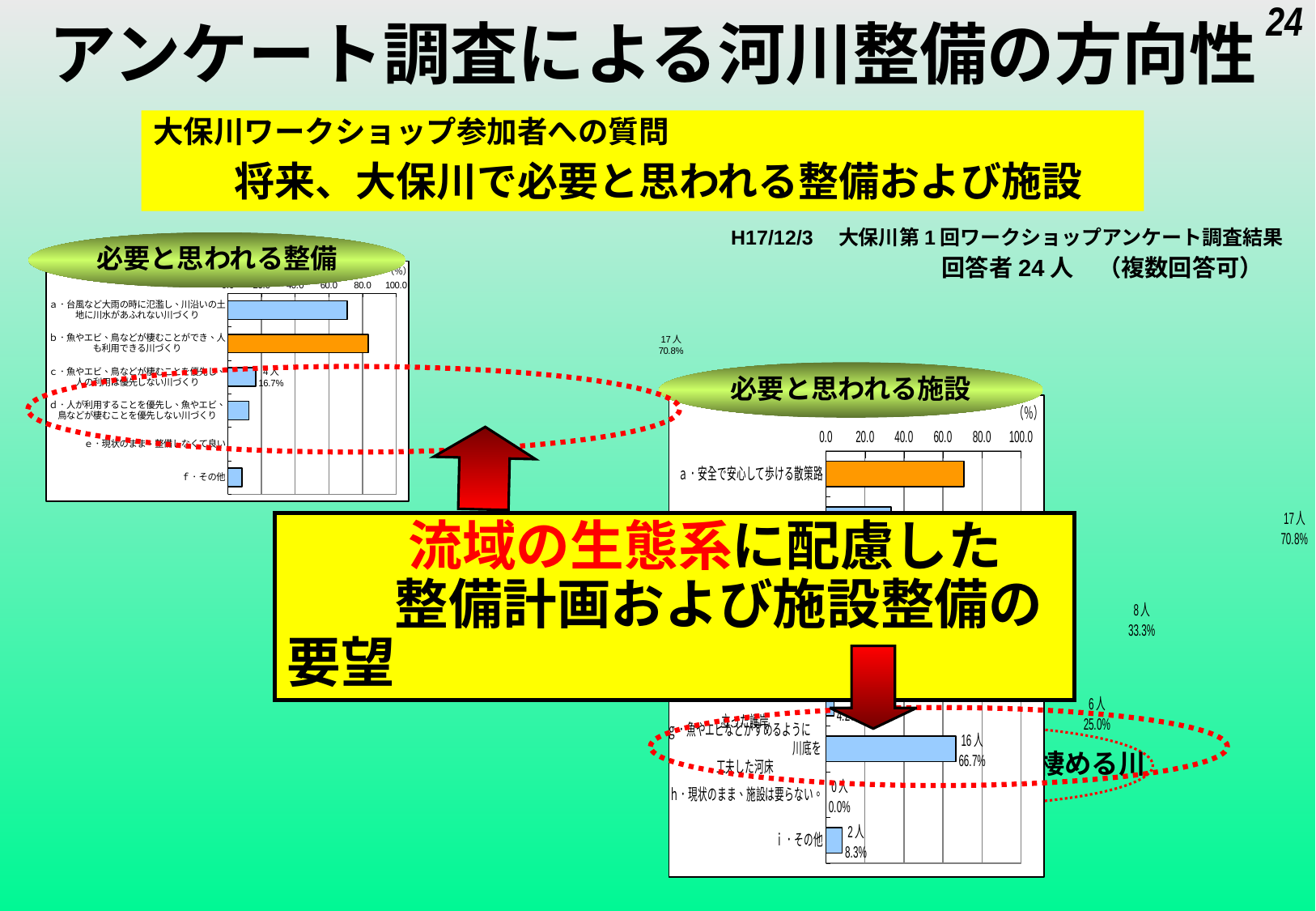

アンケート調査による河川整備の方向性
24
大保川ワークショップ参加者への質問
　　将来、大保川で必要と思われる整備および施設
H17/12/3　大保川第1回ワークショップアンケート調査結果
必要と思われる整備
回答者24人　（複数回答可）

### Chart

| Category |  |
|---|---|
| ａ．台風など大雨の時に氾濫し、川沿いの土地に川水があふれない川づくり | 70.83333333333334 |
| ｂ．魚やエビ、鳥などが棲むことができ、人も利用できる川づくり | 83.33333333333334 |
| ｃ．魚やエビ、鳥などが棲むことを優先し、人の利用は優先しない川づくり | 16.666666666666664 |
| ｄ．人が利用することを優先し、魚やエビ、鳥などが棲むことを優先しない川づくり | 12.5 |
| ｅ．現状のまま、整備しなくて良い | 0.0 |
| ｆ．その他 | 8.333333333333332 |
必要と思われる施設

### Chart

| Category |  |
|---|---|
| ａ．安全で安心して歩ける散策路 | 70.83333333333334 |
| ｂ．ゆっくり休める休憩施設 | 33.33333333333333 |
| ｃ．いろんな行事ができる水辺空間 | 25.0 |
| ｄ．川にふれあい遊べる水辺空間 | 62.5 |
| ｅ．人が川に降りられるゆるやか                                 な護岸 | 62.5 |
| ｆ．人が川に降りられないように                                                    立った護岸 | 4.166666666666666 |
| ｇ．魚やエビなどがすめるように                                               川底を工夫した河床 | 66.66666666666666 |
| ｈ．現状のまま、施設は要らない。 | 0.0 |
| ｉ．その他 | 8.333333333333332 |
　　　流域の生態系に配慮した　　　整備計画および施設整備の要望

１位：魚やエビなどが棲める川